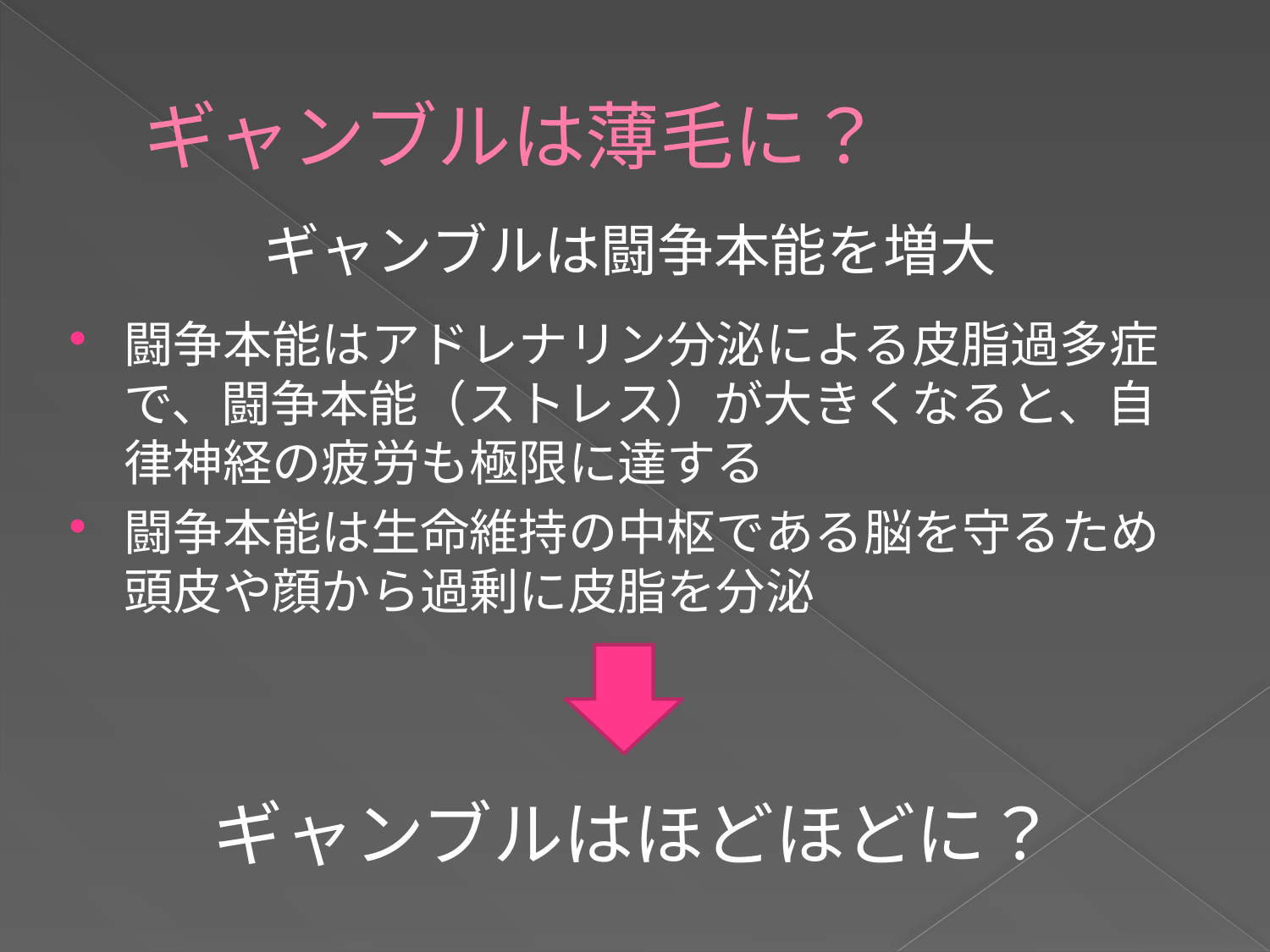

# ギャンブルは薄毛に？
ギャンブルは闘争本能を増大
闘争本能はアドレナリン分泌による皮脂過多症で、闘争本能（ストレス）が大きくなると、自律神経の疲労も極限に達する
闘争本能は生命維持の中枢である脳を守るため頭皮や顔から過剰に皮脂を分泌

ギャンブルはほどほどに？